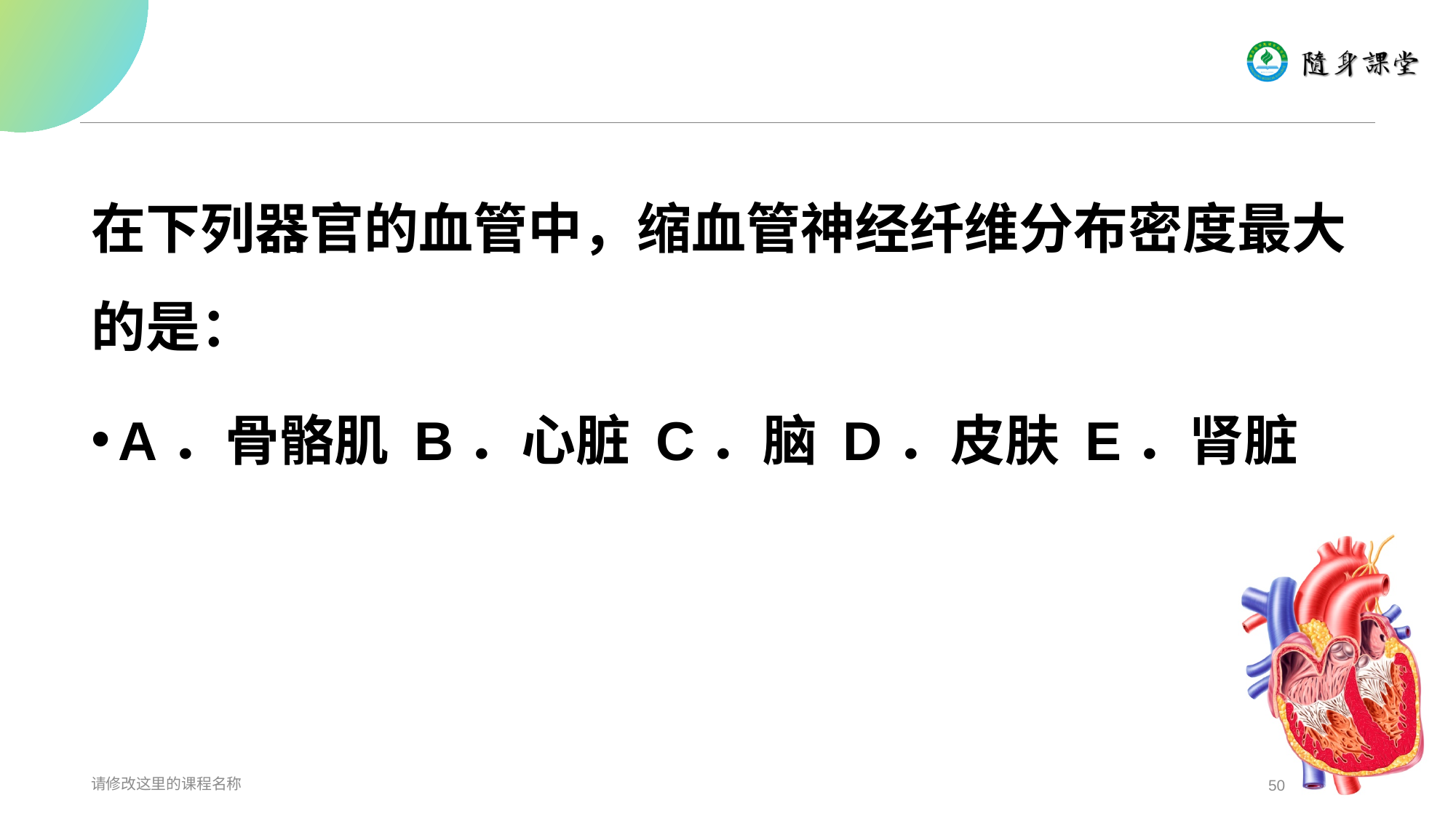

#
在下列器官的血管中，缩血管神经纤维分布密度最大的是：
A．骨骼肌 B．心脏 C．脑 D．皮肤 E．肾脏
请修改这里的课程名称
50